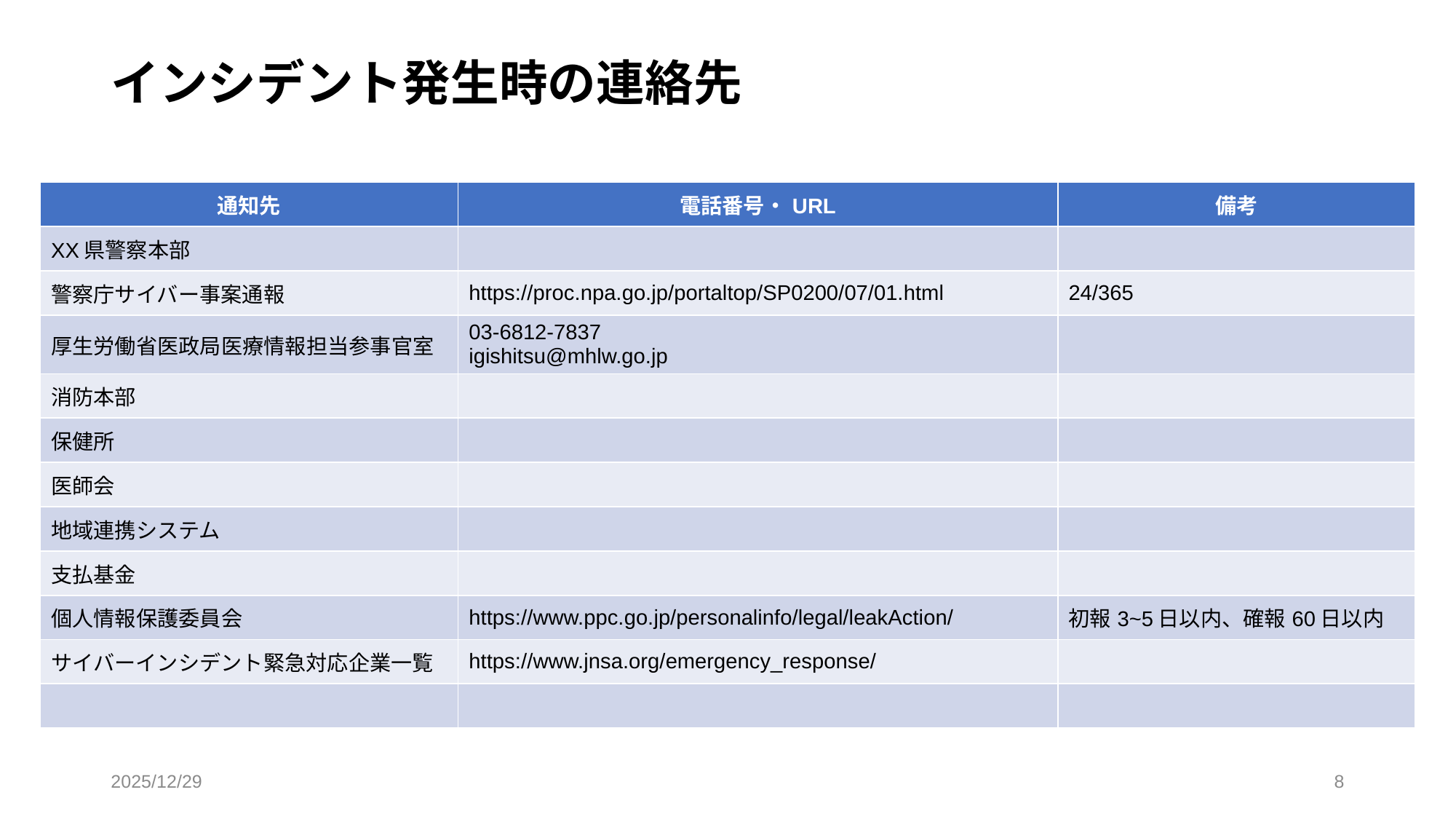

# インシデント発生時の連絡先
| 通知先 | 電話番号・URL | 備考 |
| --- | --- | --- |
| XX県警察本部 |  |  |
| 警察庁サイバー事案通報 | https://proc.npa.go.jp/portaltop/SP0200/07/01.html | 24/365 |
| 厚生労働省医政局医療情報担当参事官室 | 03-6812-7837 igishitsu@mhlw.go.jp |  |
| 消防本部 |  |  |
| 保健所 |  |  |
| 医師会 |  |  |
| 地域連携システム |  |  |
| 支払基金 |  |  |
| 個人情報保護委員会 | https://www.ppc.go.jp/personalinfo/legal/leakAction/ | 初報3~5日以内、確報60日以内 |
| サイバーインシデント緊急対応企業一覧 | https://www.jnsa.org/emergency\_response/ |  |
|  |  |  |
2025/12/29
8